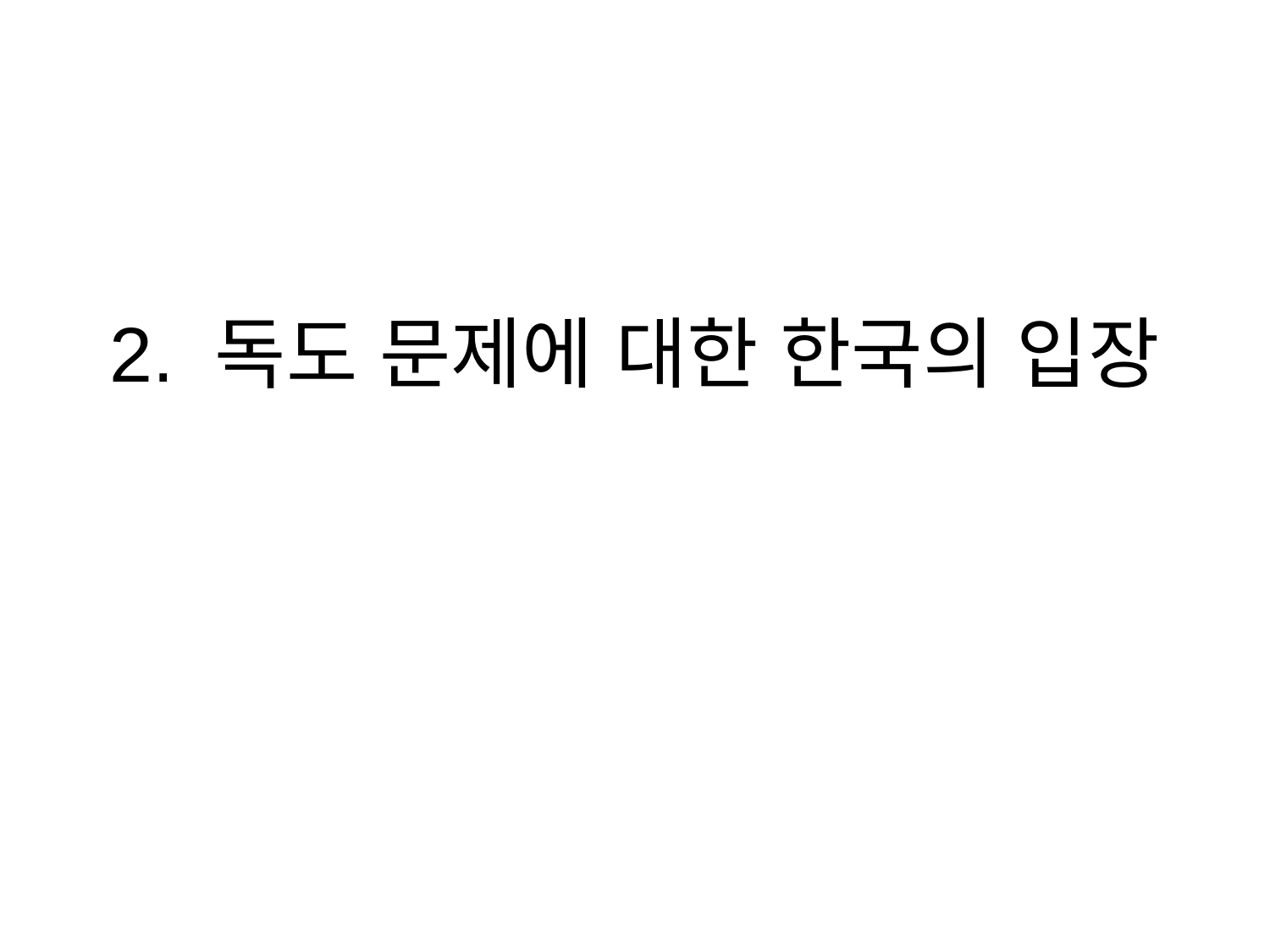

# 2. 독도 문제에 대한 한국의 입장